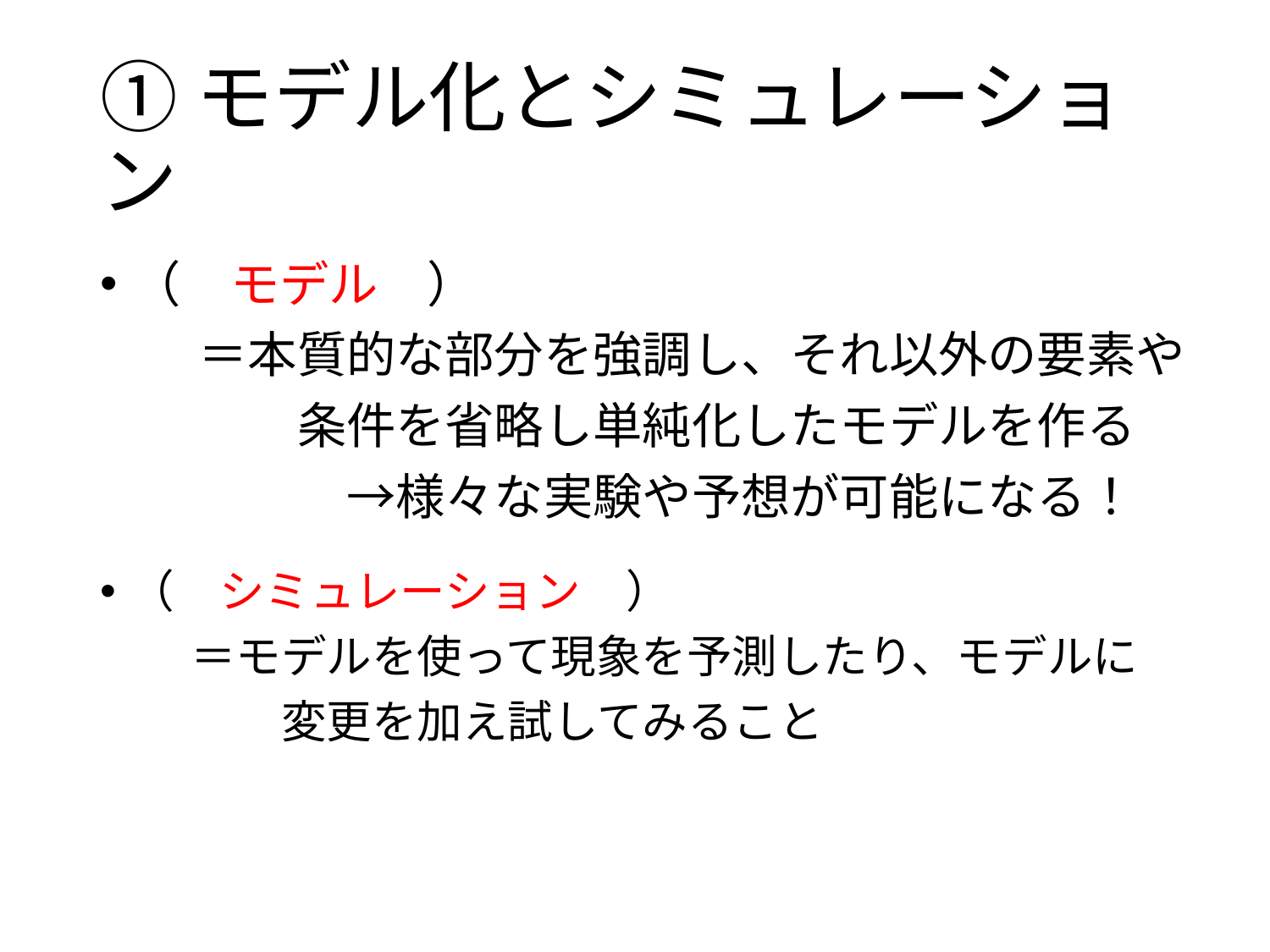

# ①モデル化とシミュレーション
（　モデル　）
　　＝本質的な部分を強調し、それ以外の要素や
　　　　条件を省略し単純化したモデルを作る
　　　　　→様々な実験や予想が可能になる！

（　シミュレーション　）
　　＝モデルを使って現象を予測したり、モデルに
　　　　変更を加え試してみること